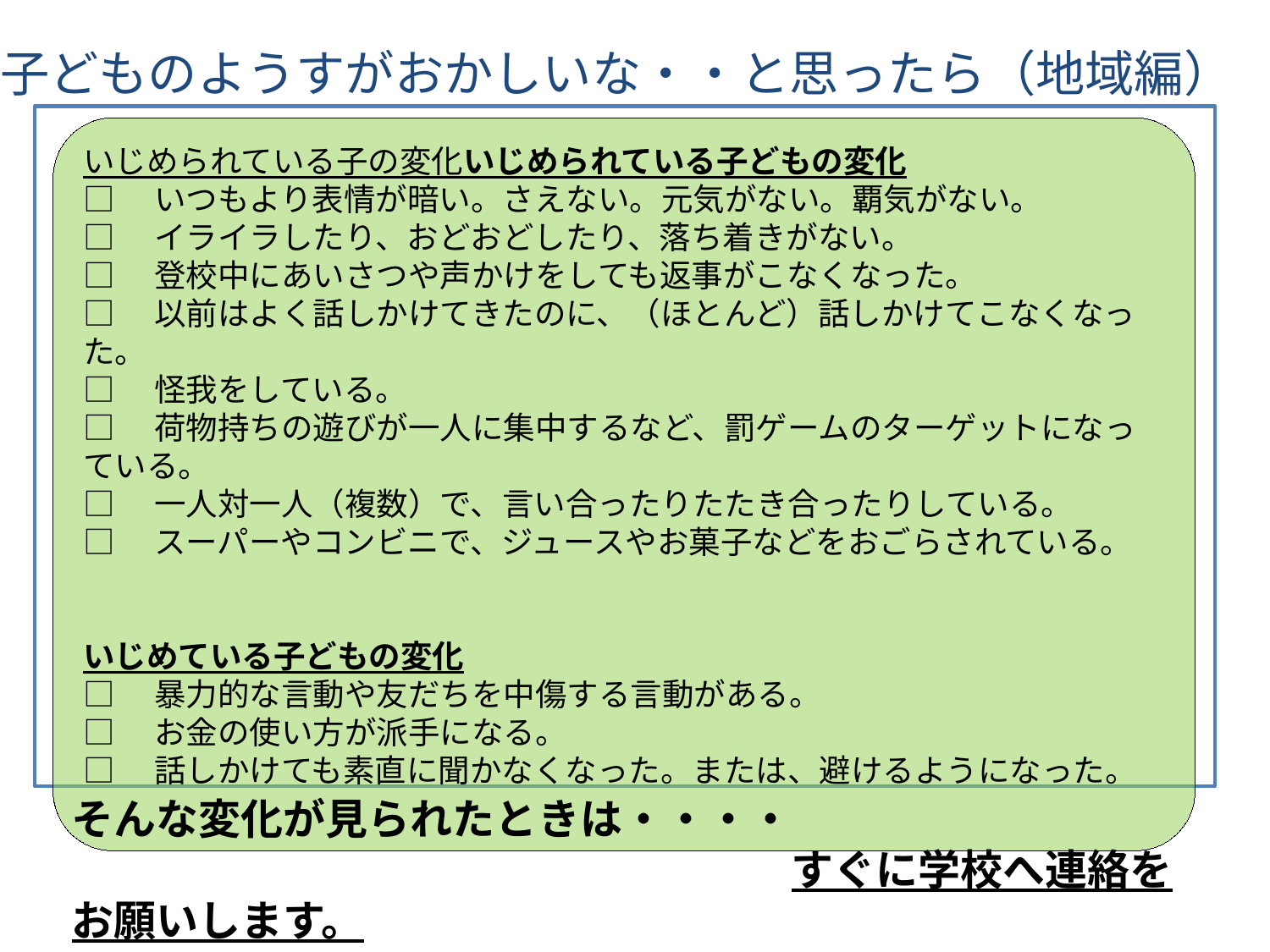

子どものようすがおかしいな・・と思ったら（地域編）

いじめられている子の変化いじめられている子どもの変化
□　いつもより表情が暗い。さえない。元気がない。覇気がない。
□　イライラしたり、おどおどしたり、落ち着きがない。
□　登校中にあいさつや声かけをしても返事がこなくなった。
□　以前はよく話しかけてきたのに、（ほとんど）話しかけてこなくなった。
□　怪我をしている。
□　荷物持ちの遊びが一人に集中するなど、罰ゲームのターゲットになっている。
□　一人対一人（複数）で、言い合ったりたたき合ったりしている。
□　スーパーやコンビニで、ジュースやお菓子などをおごらされている。

いじめている子どもの変化
□　暴力的な言動や友だちを中傷する言動がある。
□　お金の使い方が派手になる。
□　話しかけても素直に聞かなくなった。または、避けるようになった。

そんな変化が見られたときは・・・・
　　　　　　　　　　　　　　　　　すぐに学校へ連絡をお願いします。